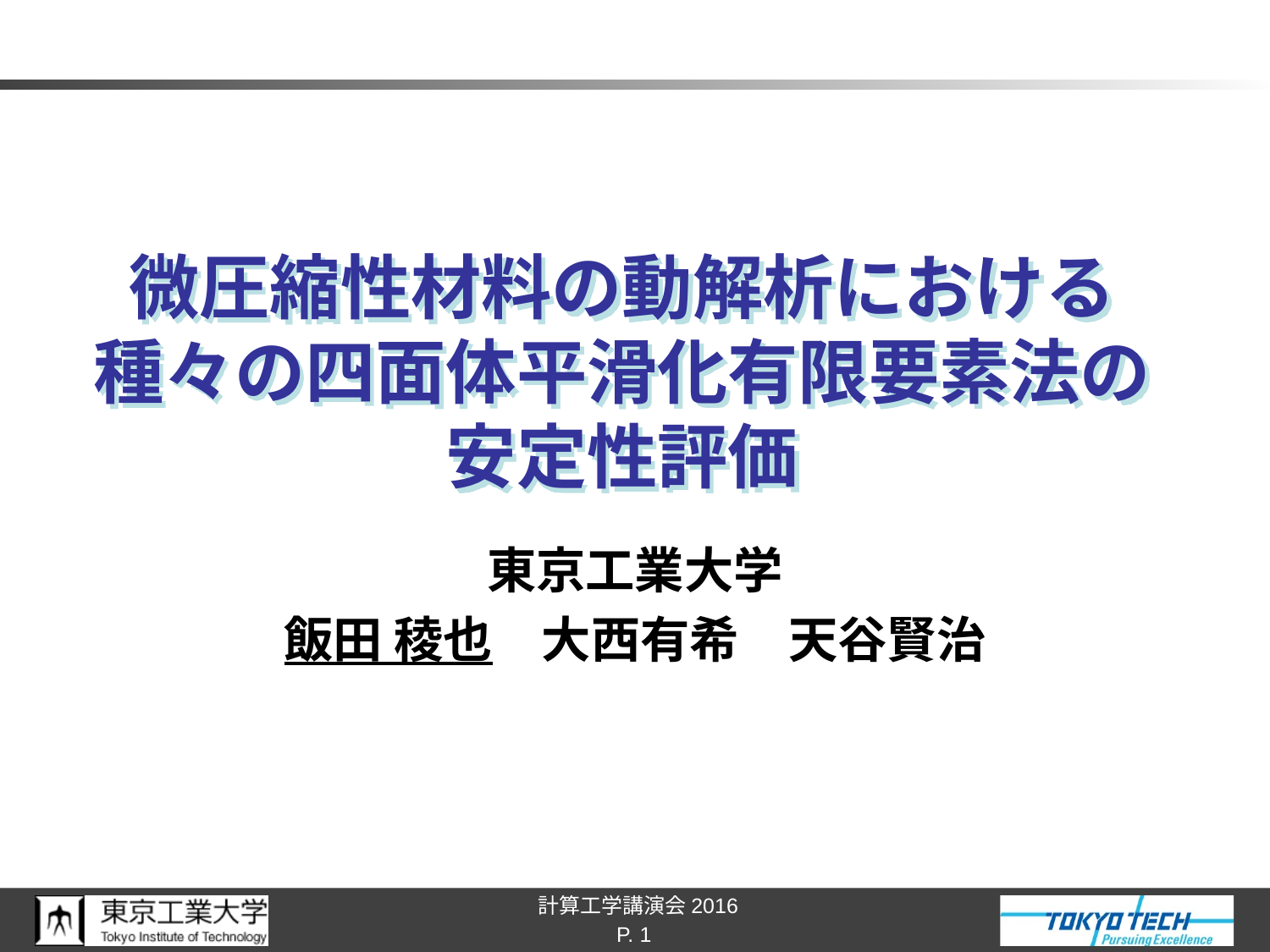

# 微圧縮性材料の動解析における 種々の四面体平滑化有限要素法の 安定性評価
東京工業大学
飯田 稜也　大西有希　天谷賢治
P. 1